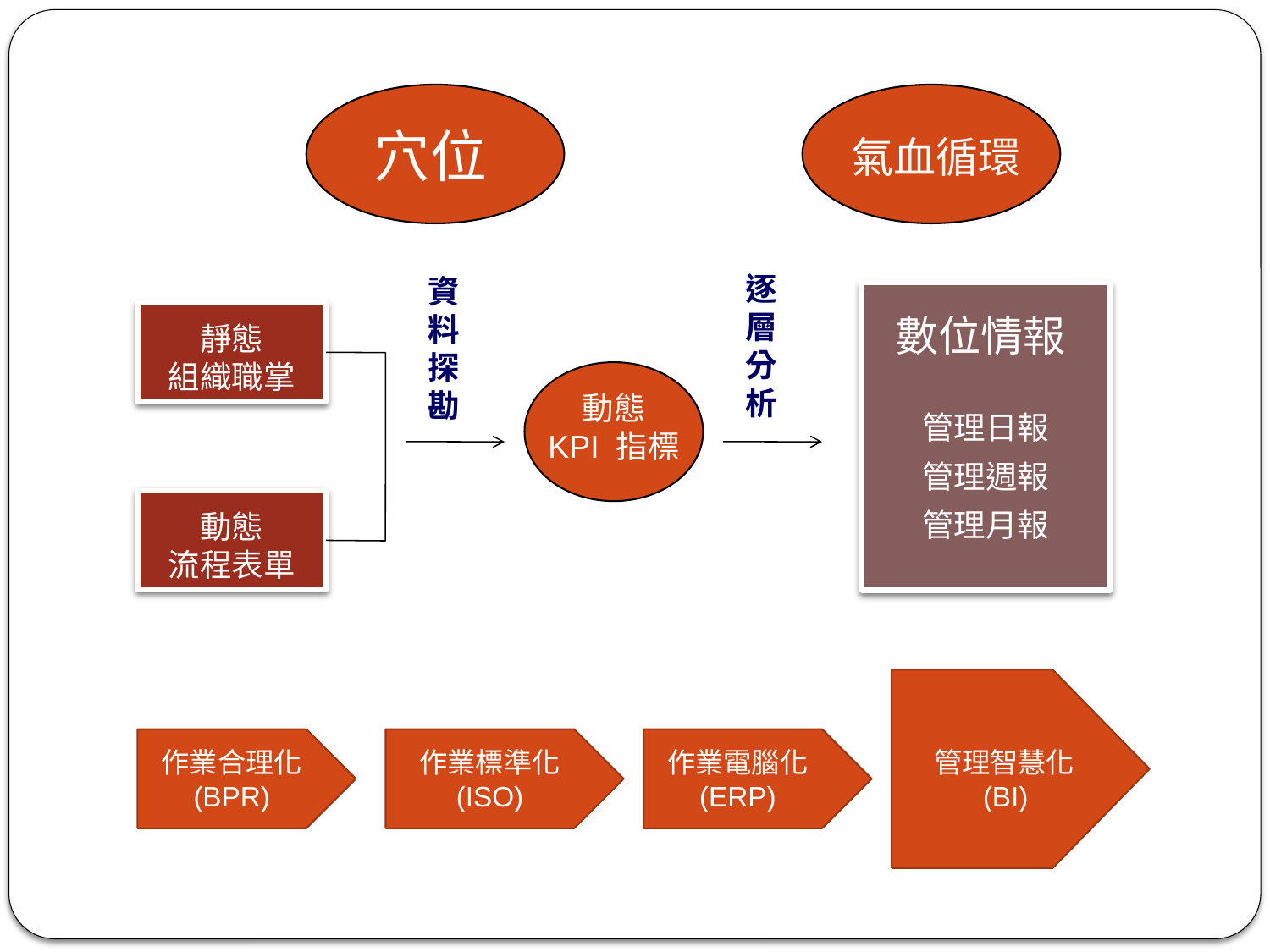

穴位
氣血循環
逐層分析
資料探勘

數位情報
靜態
組織職掌

動態
KPI 指標
管理日報
管理週報
管理月報

動態
流程表單

作業合理化
(BPR)
作業標準化
(ISO)
作業電腦化
(ERP)
管理智慧化(BI)